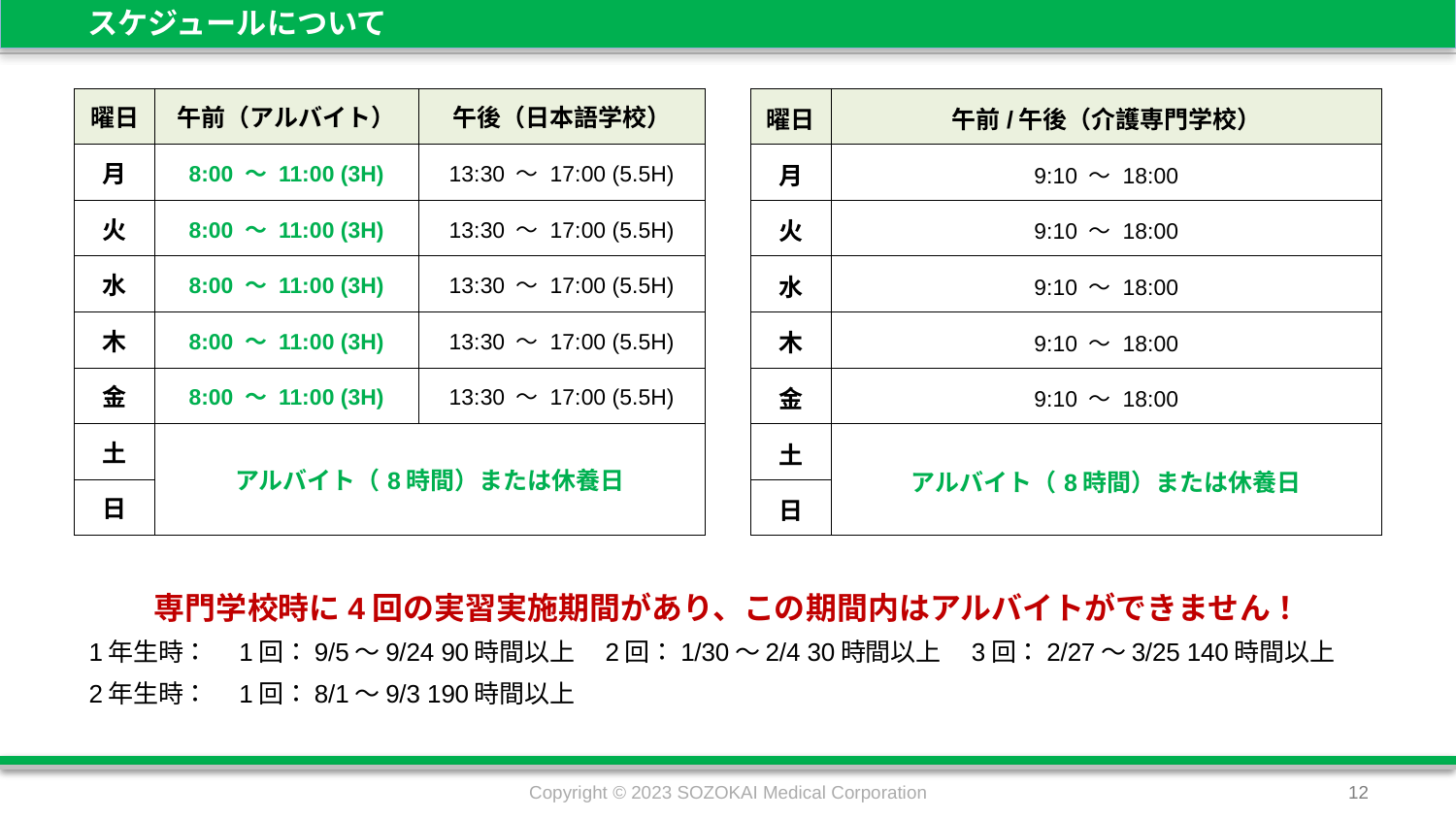

# スケジュールについて
| 曜日 | 午前/午後（介護専門学校） |
| --- | --- |
| 月 | 9:10 〜 18:00 |
| 火 | 9:10 〜 18:00 |
| 水 | 9:10 〜 18:00 |
| 木 | 9:10 〜 18:00 |
| 金 | 9:10 〜 18:00 |
| 土 | アルバイト（8時間）または休養日 |
| 日 |  |
| 曜日 | 午前（アルバイト） | 午後（日本語学校） |
| --- | --- | --- |
| 月 | 8:00 〜 11:00 (3H) | 13:30 〜 17:00 (5.5H) |
| 火 | 8:00 〜 11:00 (3H) | 13:30 〜 17:00 (5.5H) |
| 水 | 8:00 〜 11:00 (3H) | 13:30 〜 17:00 (5.5H) |
| 木 | 8:00 〜 11:00 (3H) | 13:30 〜 17:00 (5.5H) |
| 金 | 8:00 〜 11:00 (3H) | 13:30 〜 17:00 (5.5H) |
| 土 | アルバイト（8時間）または休養日 |  |
| 日 |  |  |
専門学校時に4回の実習実施期間があり、この期間内はアルバイトができません！
1年生時：　1回：9/5～9/24 90時間以上　2回：1/30～2/4 30時間以上　3回：2/27～3/25 140時間以上
2年生時：　1回：8/1～9/3 190時間以上
Copyright © 2023 SOZOKAI Medical Corporation
12